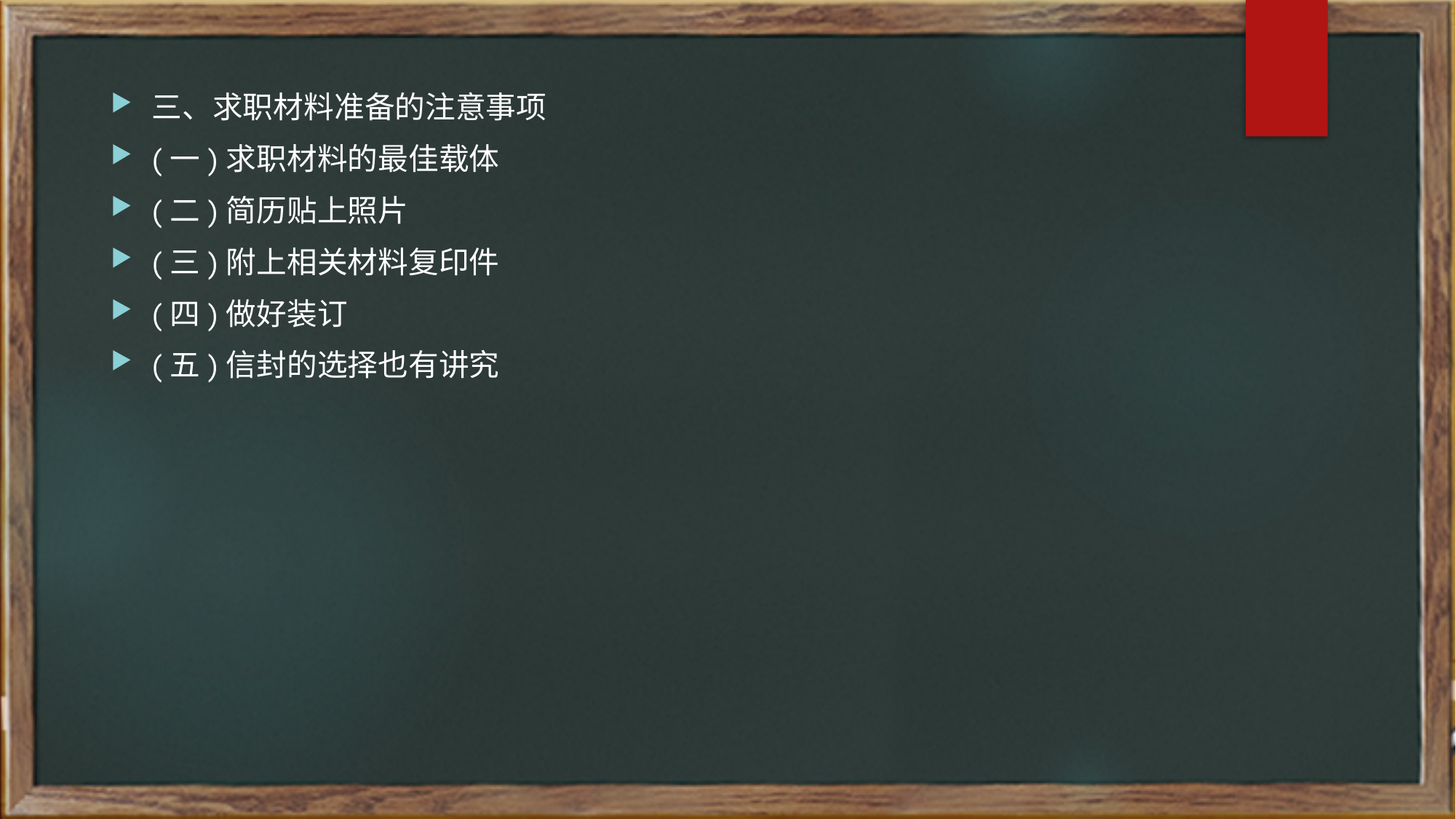

三、求职材料准备的注意事项
(一)求职材料的最佳载体
(二)简历贴上照片
(三)附上相关材料复印件
(四)做好装订
(五)信封的选择也有讲究